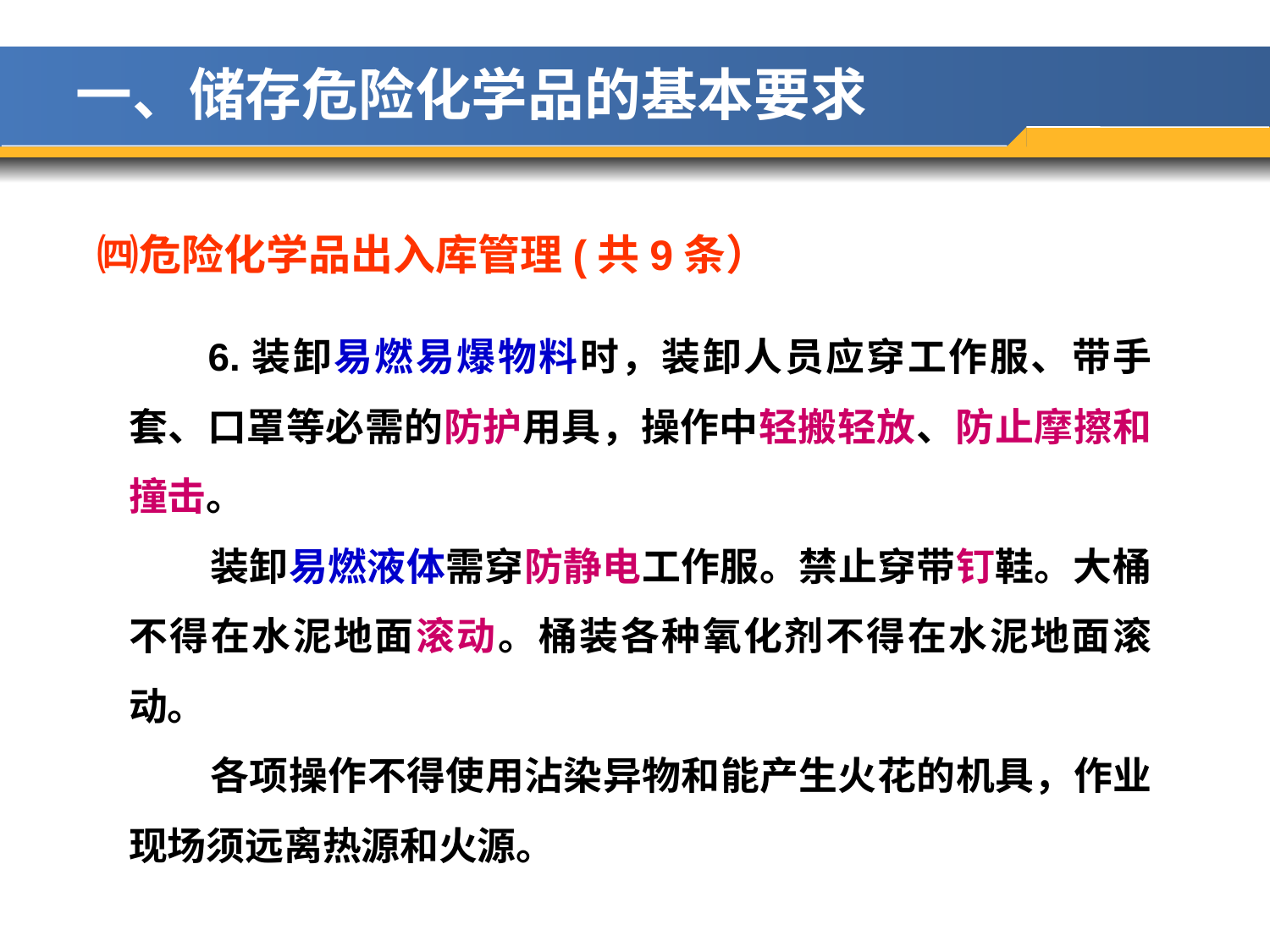

一、储存危险化学品的基本要求

㈣危险化学品出入库管理(共9条）
  6.装卸易燃易爆物料时，装卸人员应穿工作服、带手套、口罩等必需的防护用具，操作中轻搬轻放、防止摩擦和撞击。
  装卸易燃液体需穿防静电工作服。禁止穿带钉鞋。大桶不得在水泥地面滚动。桶装各种氧化剂不得在水泥地面滚动。
  各项操作不得使用沾染异物和能产生火花的机具，作业现场须远离热源和火源。